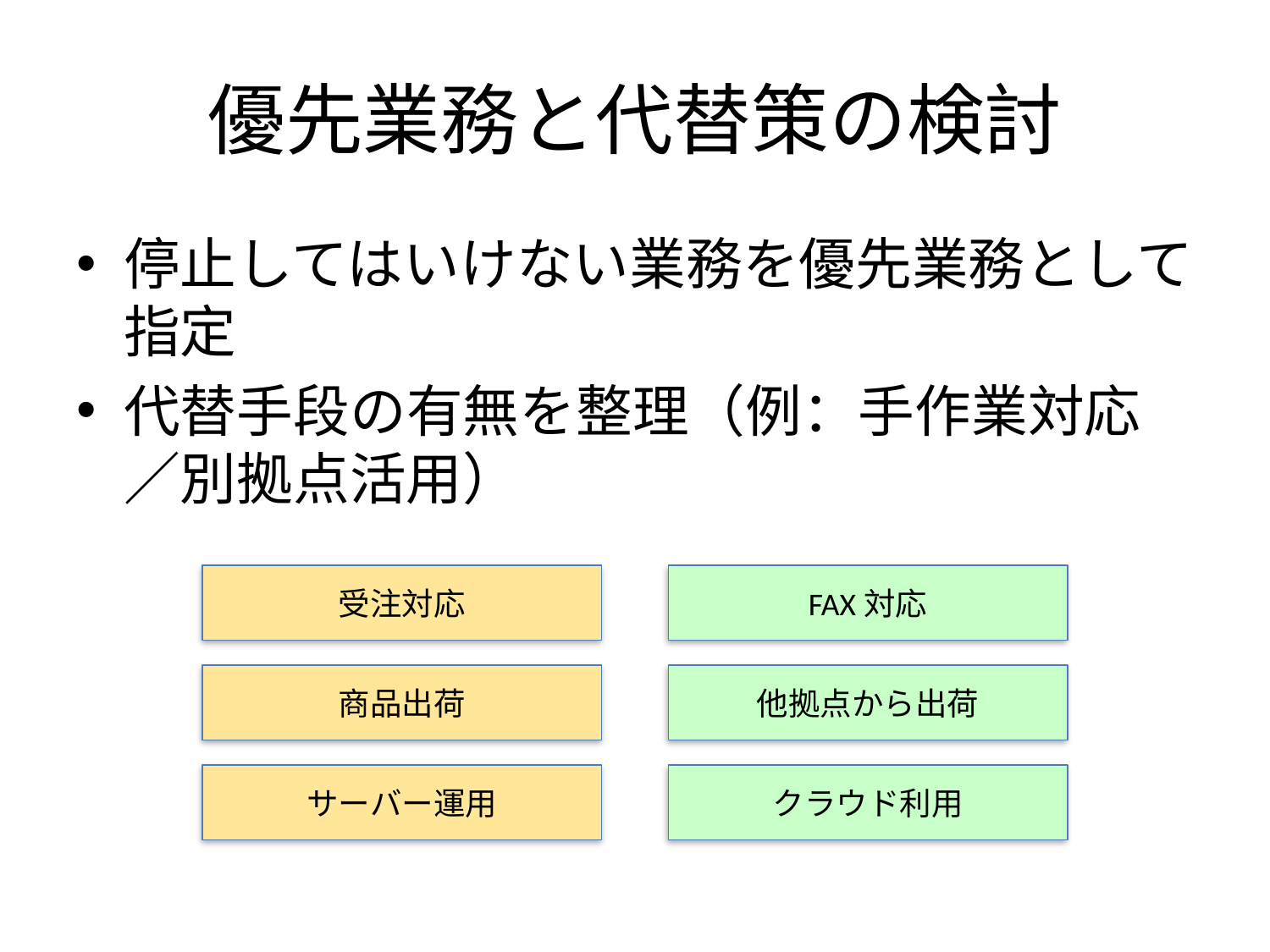

# 優先業務と代替策の検討
停止してはいけない業務を優先業務として指定
代替手段の有無を整理（例：手作業対応／別拠点活用）
受注対応
FAX対応
商品出荷
他拠点から出荷
サーバー運用
クラウド利用